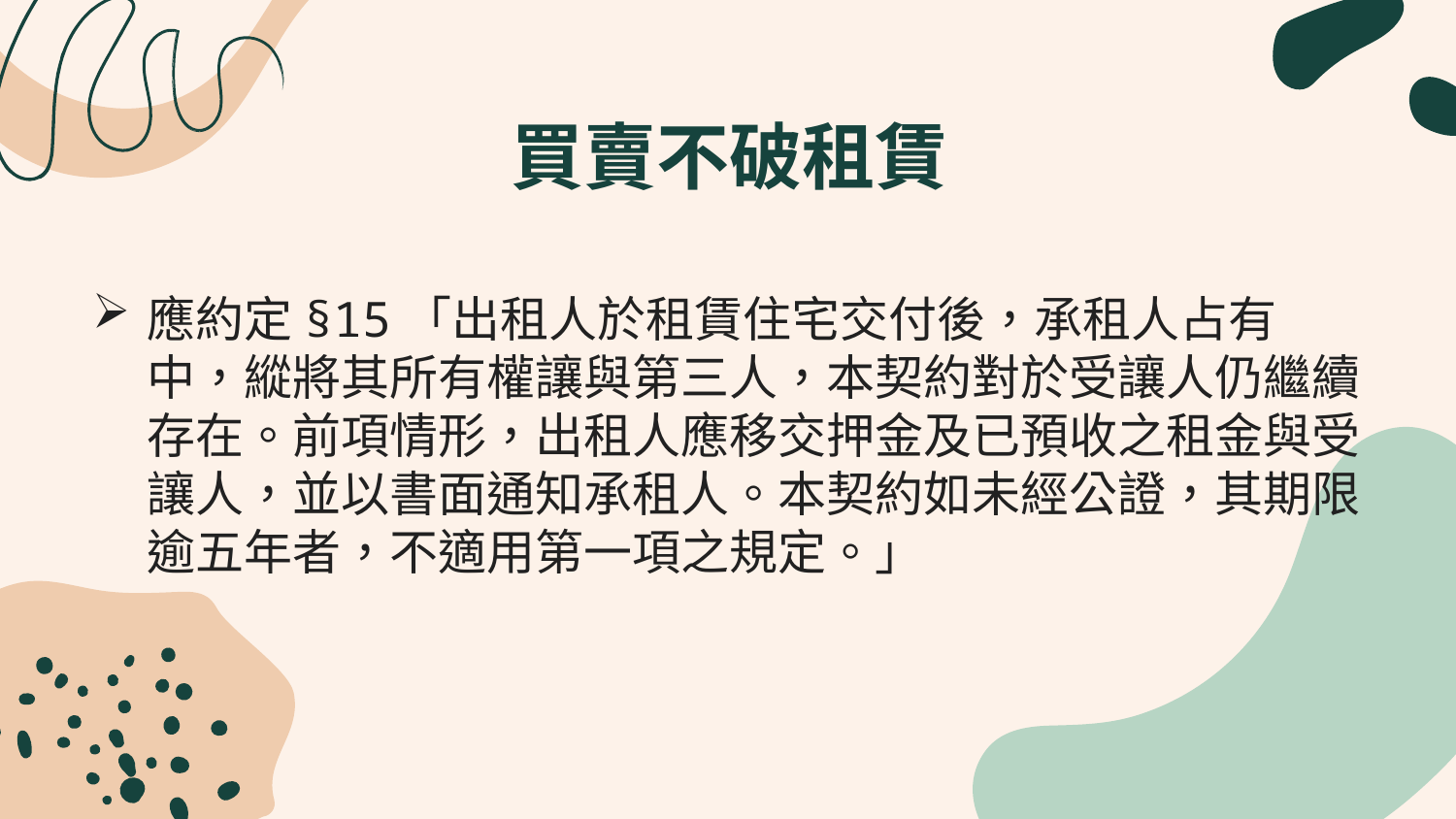

# 買賣不破租賃
應約定§15「出租人於租賃住宅交付後，承租人占有中，縱將其所有權讓與第三人，本契約對於受讓人仍繼續存在。前項情形，出租人應移交押金及已預收之租金與受讓人，並以書面通知承租人。本契約如未經公證，其期限逾五年者，不適用第一項之規定。」